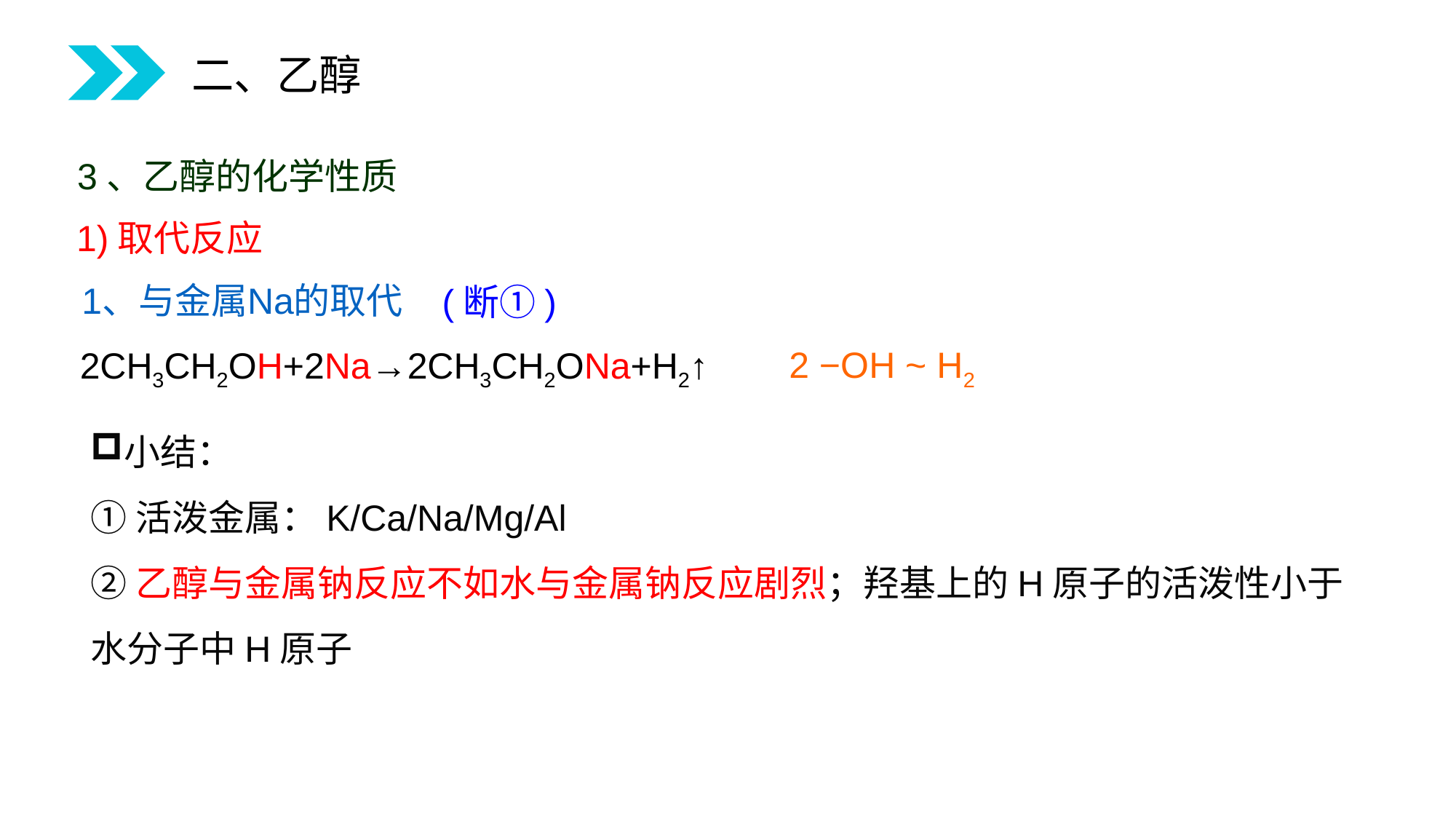

二、乙醇
3、乙醇的化学性质
1)取代反应
1、与金属Na的取代
(断①)
2 −OH ~ H2
2CH3CH2OH+2Na→2CH3CH2ONa+H2↑
小结：
①活泼金属：K/Ca/Na/Mg/Al
②乙醇与金属钠反应不如水与金属钠反应剧烈；羟基上的H原子的活泼性小于水分子中H原子